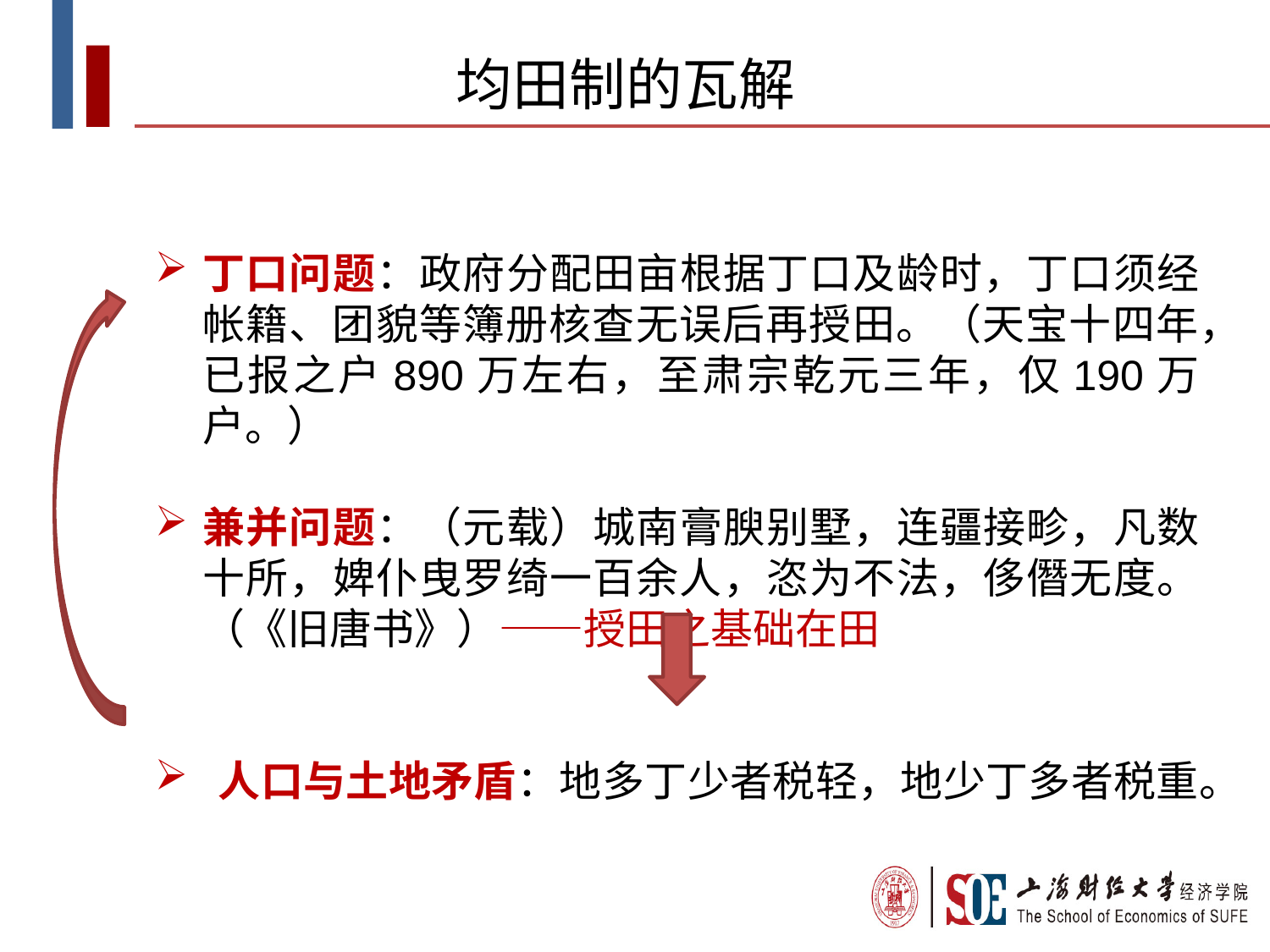

均田制的瓦解

丁口问题：政府分配田亩根据丁口及龄时，丁口须经帐籍、团貌等簿册核查无误后再授田。（天宝十四年，已报之户890万左右，至肃宗乾元三年，仅190万户。）

兼并问题：（元载）城南膏腴别墅，连疆接畛，凡数十所，婢仆曳罗绮一百余人，恣为不法，侈僭无度。（《旧唐书》）——授田之基础在田

人口与土地矛盾：地多丁少者税轻，地少丁多者税重。